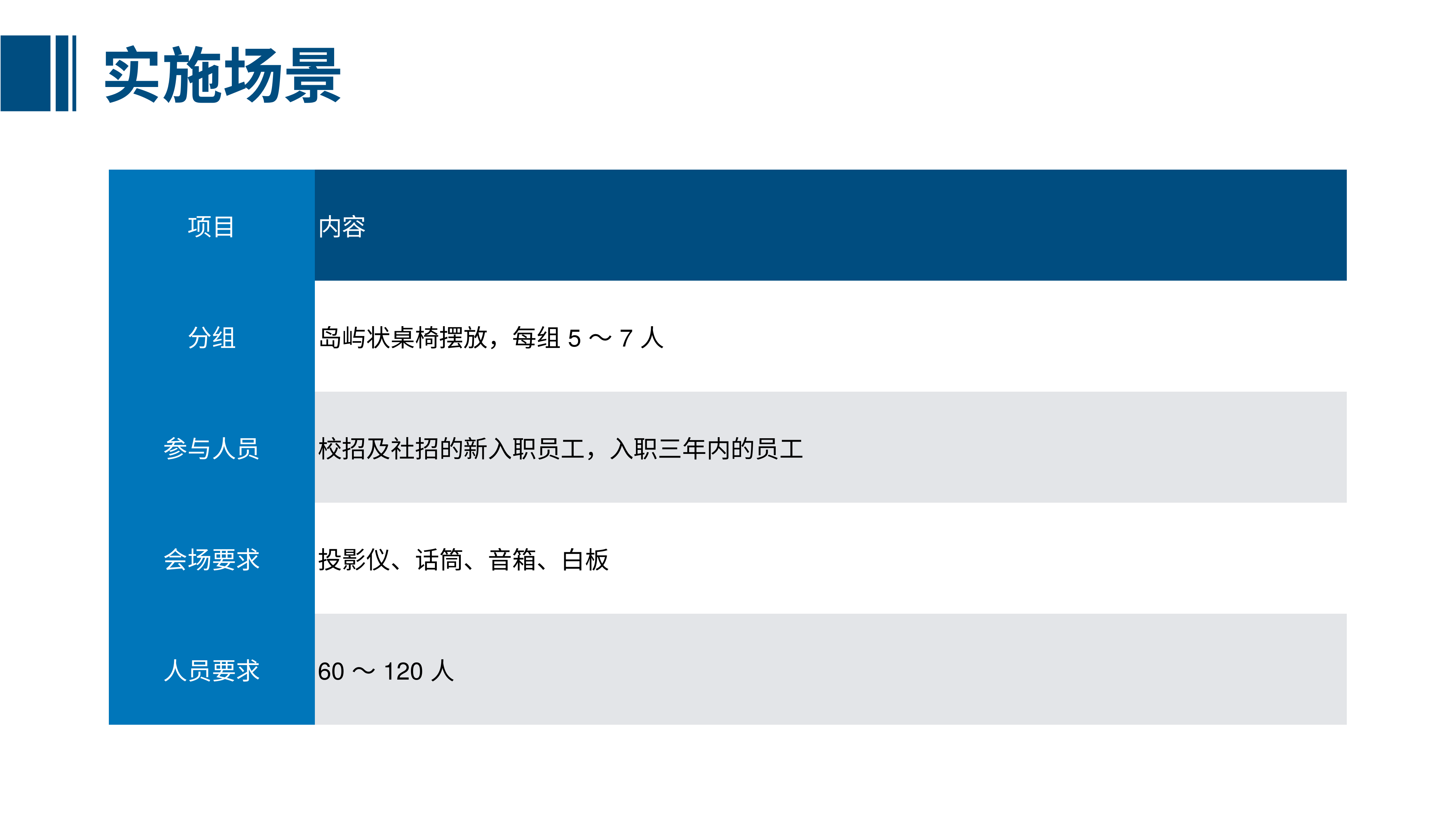

实施场景

| 项目 | 内容 |
| --- | --- |
| 分组 | 岛屿状桌椅摆放，每组5～7人 |
| 参与人员 | 校招及社招的新入职员工，入职三年内的员工 |
| 会场要求 | 投影仪、话筒、音箱、白板 |
| 人员要求 | 60～120人 |